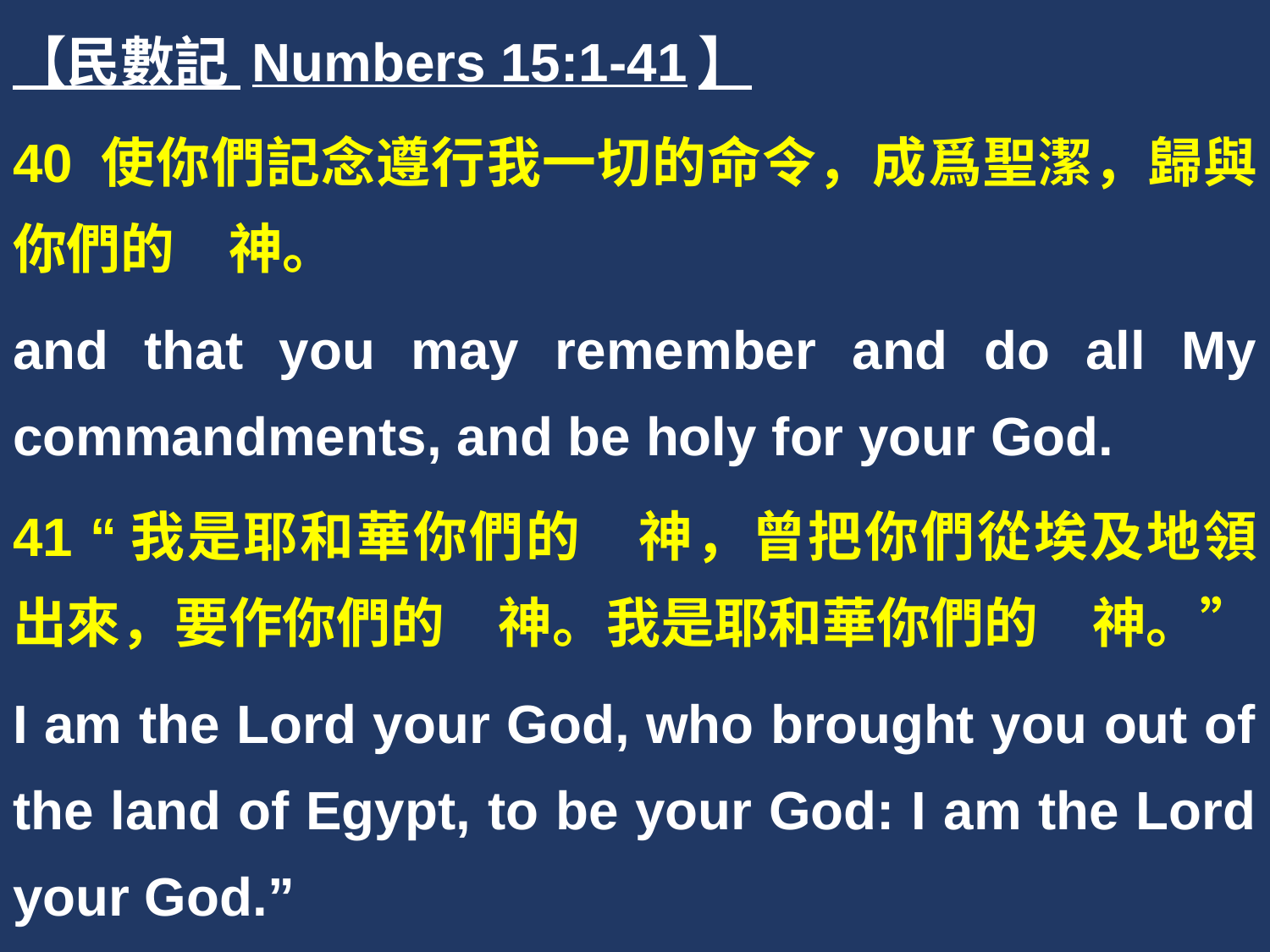

【民數記 Numbers 15:1-41】
40 使你們記念遵行我一切的命令，成爲聖潔，歸與你們的　神。
and that you may remember and do all My commandments, and be holy for your God.
41 “我是耶和華你們的　神，曾把你們從埃及地領出來，要作你們的　神。我是耶和華你們的　神。”
I am the Lord your God, who brought you out of the land of Egypt, to be your God: I am the Lord your God.”